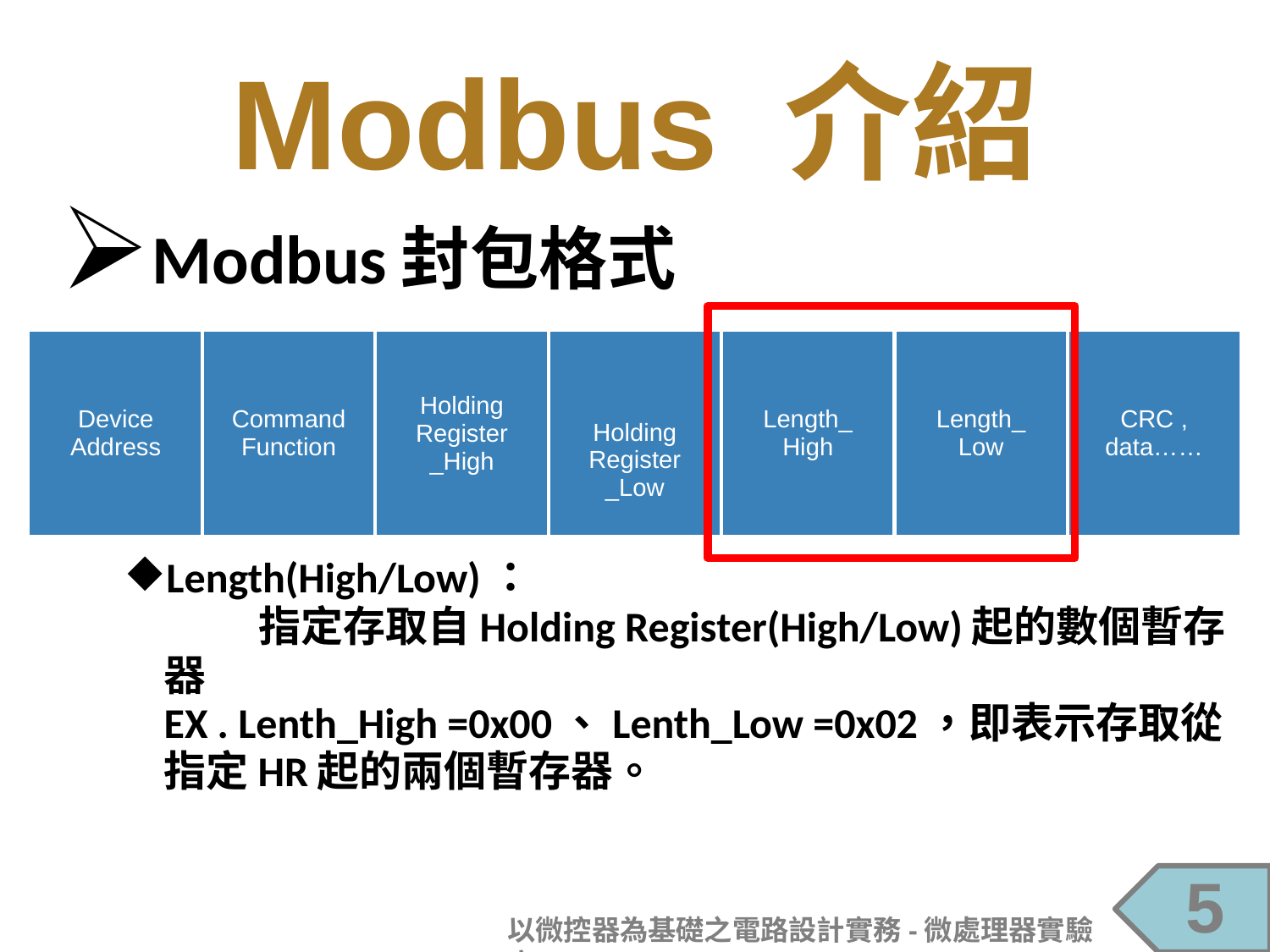

Modbus 介紹
Modbus封包格式

Length(High/Low)：
        指定存取自Holding Register(High/Low)起的數個暫存器
EX . Lenth_High =0x00、Lenth_Low =0x02，即表示存取從指定HR起的兩個暫存器。

| Device Address | Command Function | Holding Register \_High | Holding Register \_Low | Length\_ High | Length\_ Low | CRC , data…… |
| --- | --- | --- | --- | --- | --- | --- |
5

以微控器為基礎之電路設計實務-微處理器實驗室